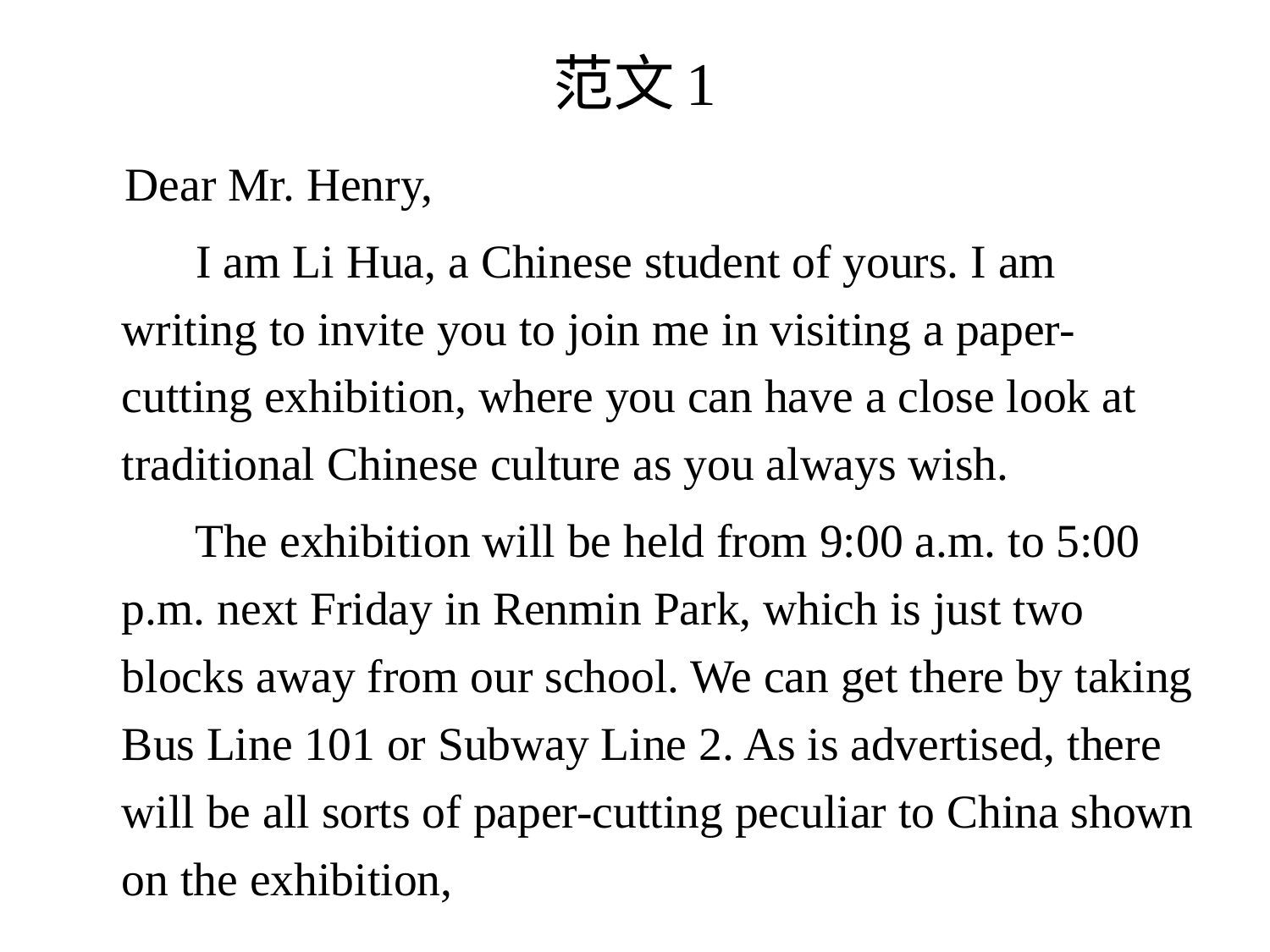

# 范文1
    Dear Mr. Henry,
          I am Li Hua, a Chinese student of yours. I am writing to invite you to join me in visiting a paper-cutting exhibition, where you can have a close look at traditional Chinese culture as you always wish.
          The exhibition will be held from 9:00 a.m. to 5:00 p.m. next Friday in Renmin Park, which is just two blocks away from our school. We can get there by taking Bus Line 101 or Subway Line 2. As is advertised, there will be all sorts of paper-cutting peculiar to China shown on the exhibition,